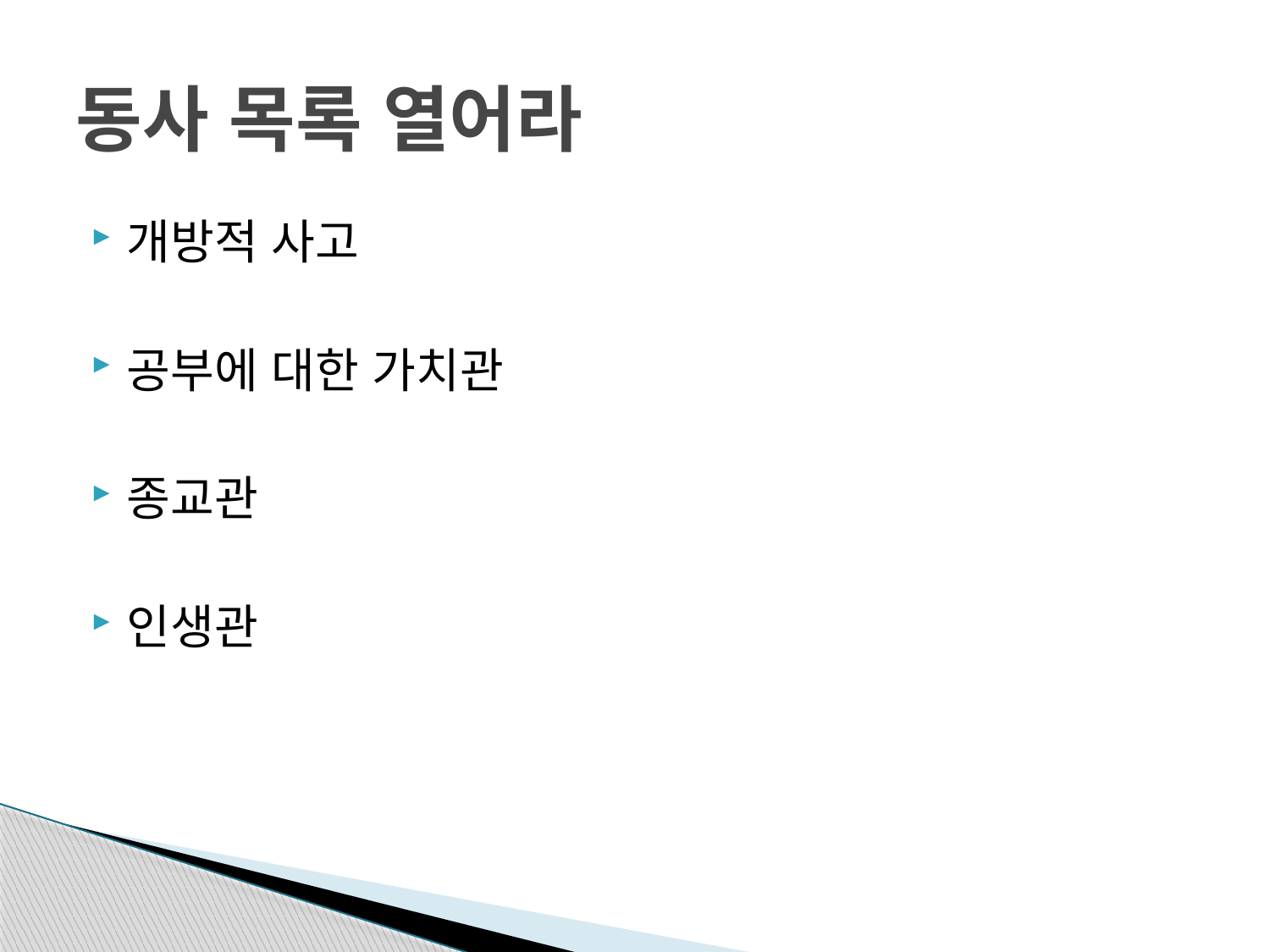

# 동사 목록 열어라
개방적 사고

공부에 대한 가치관

종교관

인생관